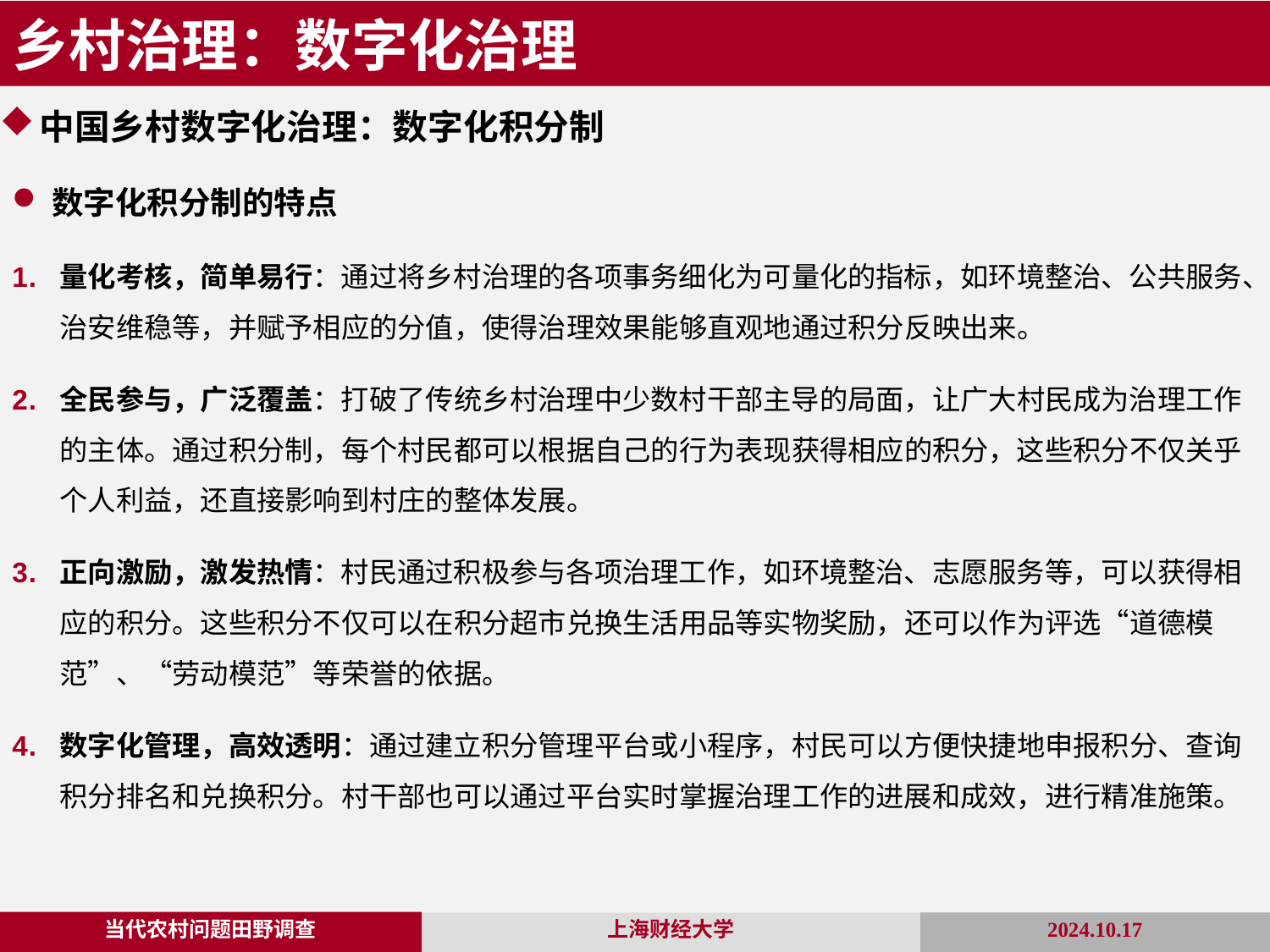

乡村治理：数字化治理
中国乡村数字化治理：数字化积分制
数字化积分制的特点
量化考核，简单易行：通过将乡村治理的各项事务细化为可量化的指标，如环境整治、公共服务、治安维稳等，并赋予相应的分值，使得治理效果能够直观地通过积分反映出来。
全民参与，广泛覆盖：打破了传统乡村治理中少数村干部主导的局面，让广大村民成为治理工作的主体。通过积分制，每个村民都可以根据自己的行为表现获得相应的积分，这些积分不仅关乎个人利益，还直接影响到村庄的整体发展。
正向激励，激发热情：村民通过积极参与各项治理工作，如环境整治、志愿服务等，可以获得相应的积分。这些积分不仅可以在积分超市兑换生活用品等实物奖励，还可以作为评选“道德模范”、“劳动模范”等荣誉的依据。
数字化管理，高效透明：通过建立积分管理平台或小程序，村民可以方便快捷地申报积分、查询积分排名和兑换积分。村干部也可以通过平台实时掌握治理工作的进展和成效，进行精准施策。
当代农村问题田野调查
2024.10.17
上海财经大学